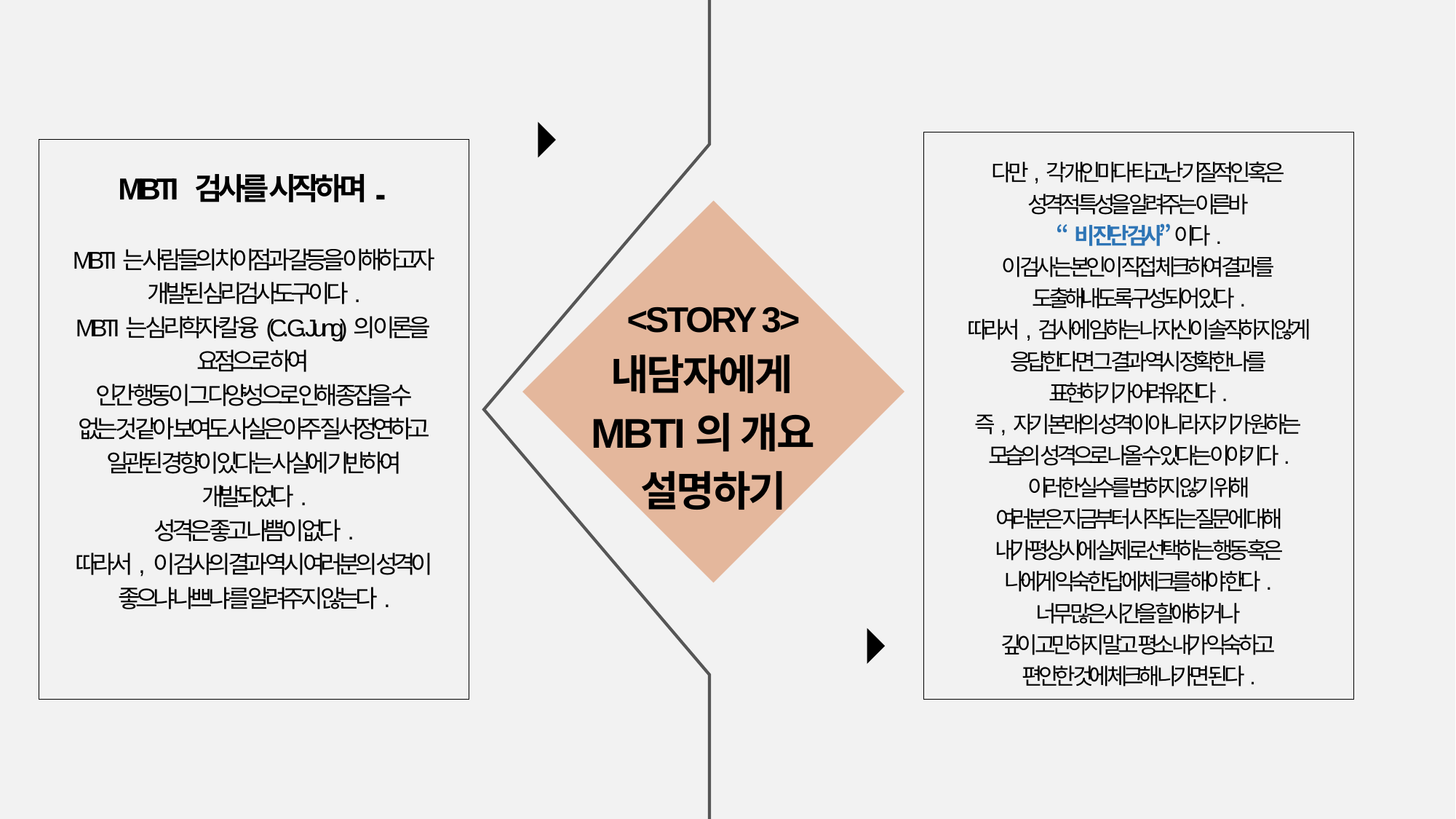

다만, 각 개인마다 타고난 기질적인 혹은
성격적 특성을 알려주는 이른바
“비 진단 검사” 이다.
이 검사는 본인이 직접 체크하여 결과를
도출해내도록 구성되어 있다.
따라서, 검사에 임하는 나 자신이 솔직하지 않게
응답한다면 그 결과 역시 정확한 나를
표현하기가 어려워진다.
즉, 자기 본래의 성격이 아니라 자기가 원하는
모습의  성격으로 나올 수 있다는 이야기다.
이러한 실수를 범하지 않기 위해
여러분은 지금부터 시작되는 질문에 대해
내가 평상시에 실제로 선택하는 행동 혹은
나에게 익숙한 답에 체크를 해야 한다.
너무 많은 시간을 할애하거나
깊이 고민하지 말고  평소 내가 익숙하고
편안한 것에 체크해 나가면 된다.

MBTI 검사를 시작하며..

MBTI는 사람들의 차이점과 갈등을 이해하고자
개발된 심리검사도구이다.
MBTI는 심리학자 칼 융(C. G. Jung)의 이론을
요점으로 하여
인간 행동이 그 다양성으로 인해 종잡을 수
없는 것 같아 보여도 사실은 아주 질서정연하고
일관된 경향이 있다는 사실에 기반하여
개발되었다.
성격은 좋고 나쁨이 없다.
따라서, 이 검사의 결과 역시 여러분의 성격이
좋으냐 나쁘냐 를 알려주지 않는다.

<STORY 3>
    내담자에게
   MBTI의 개요
설명하기

START